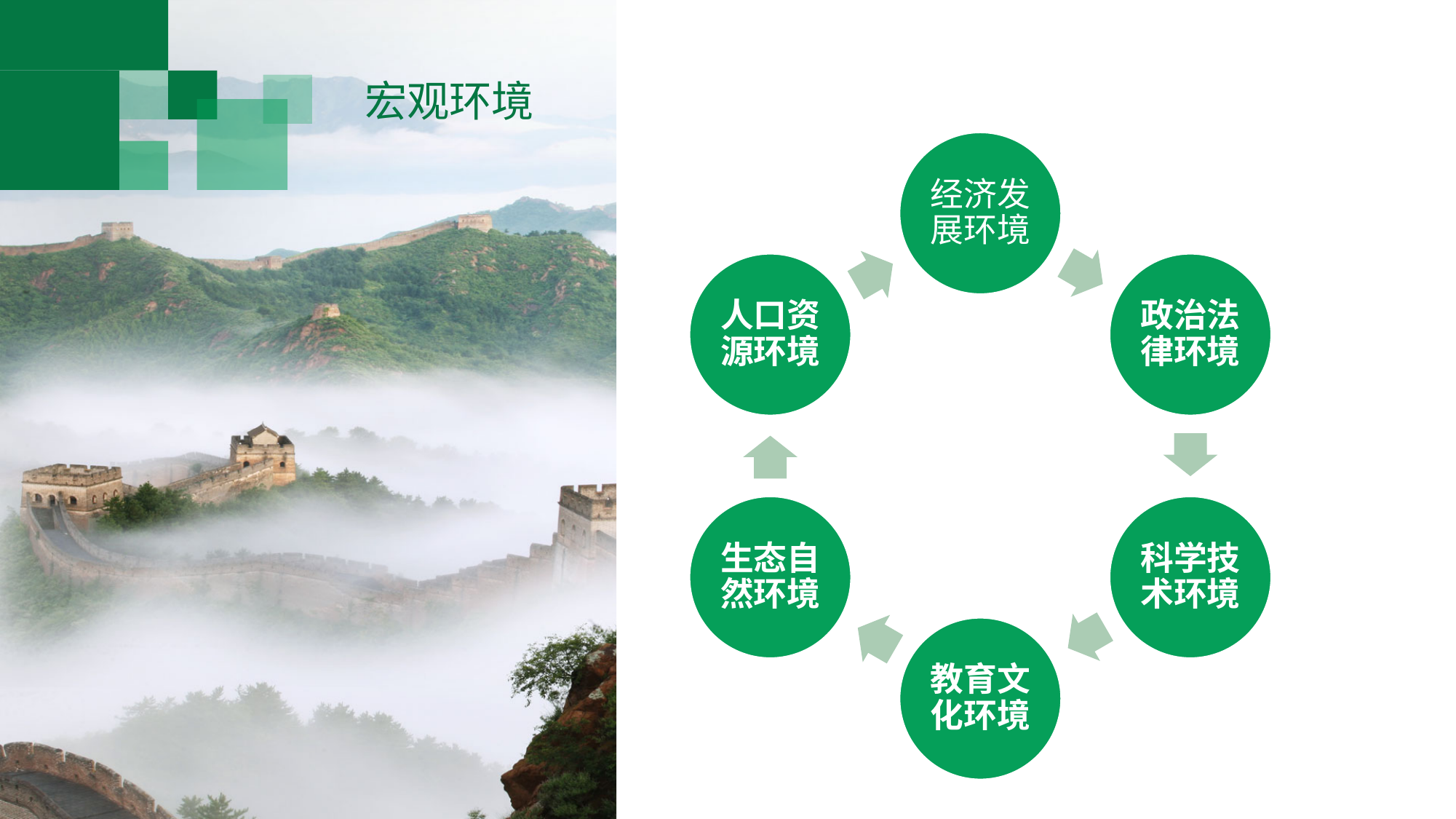

宏观环境
经济发展环境

政治法律环境

科学技术环境

教育文化环境

生态自然环境

人口资源环境